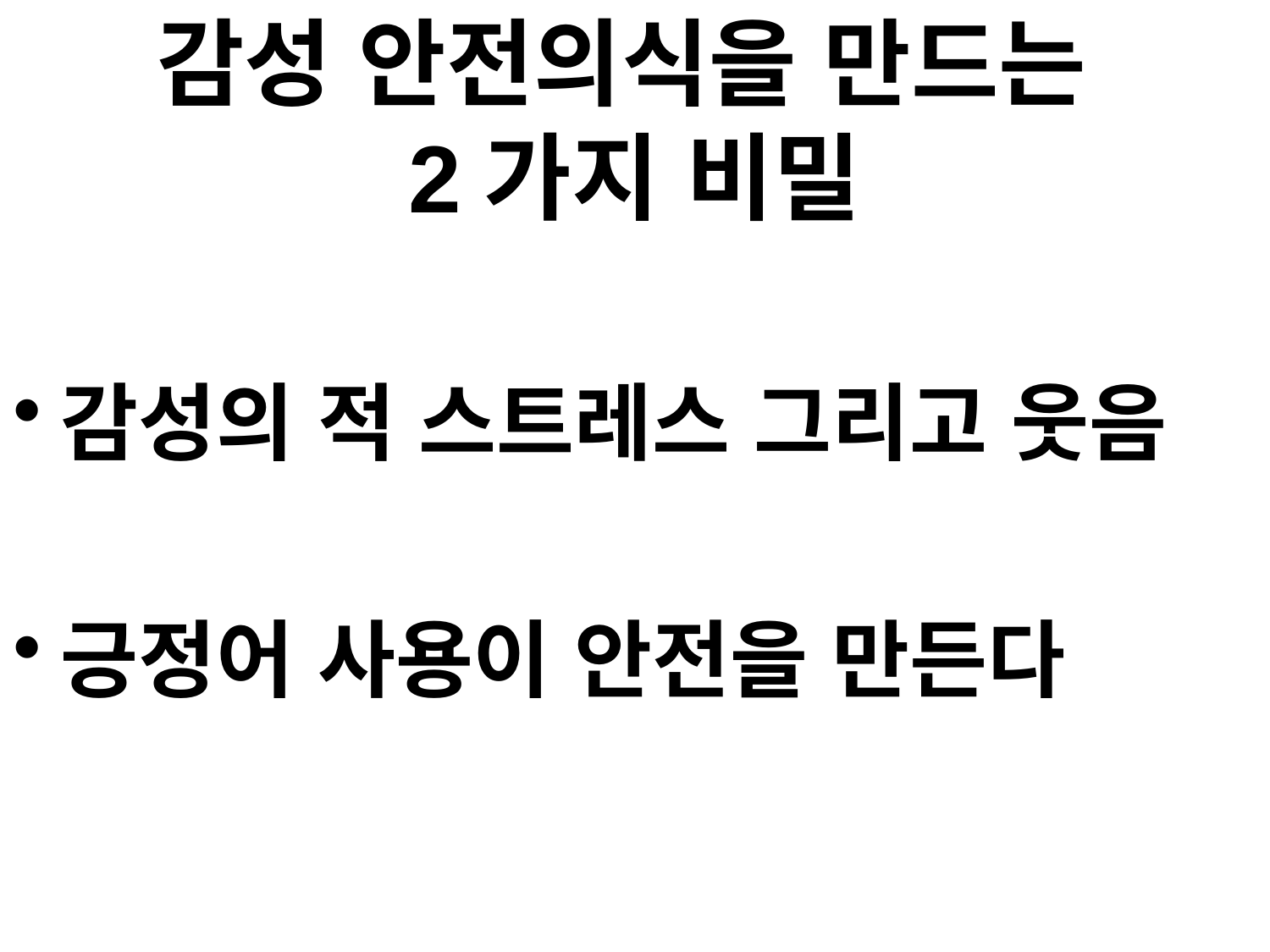

# 감성 안전의식을 만드는 2가지 비밀
감성의 적 스트레스 그리고 웃음

긍정어 사용이 안전을 만든다